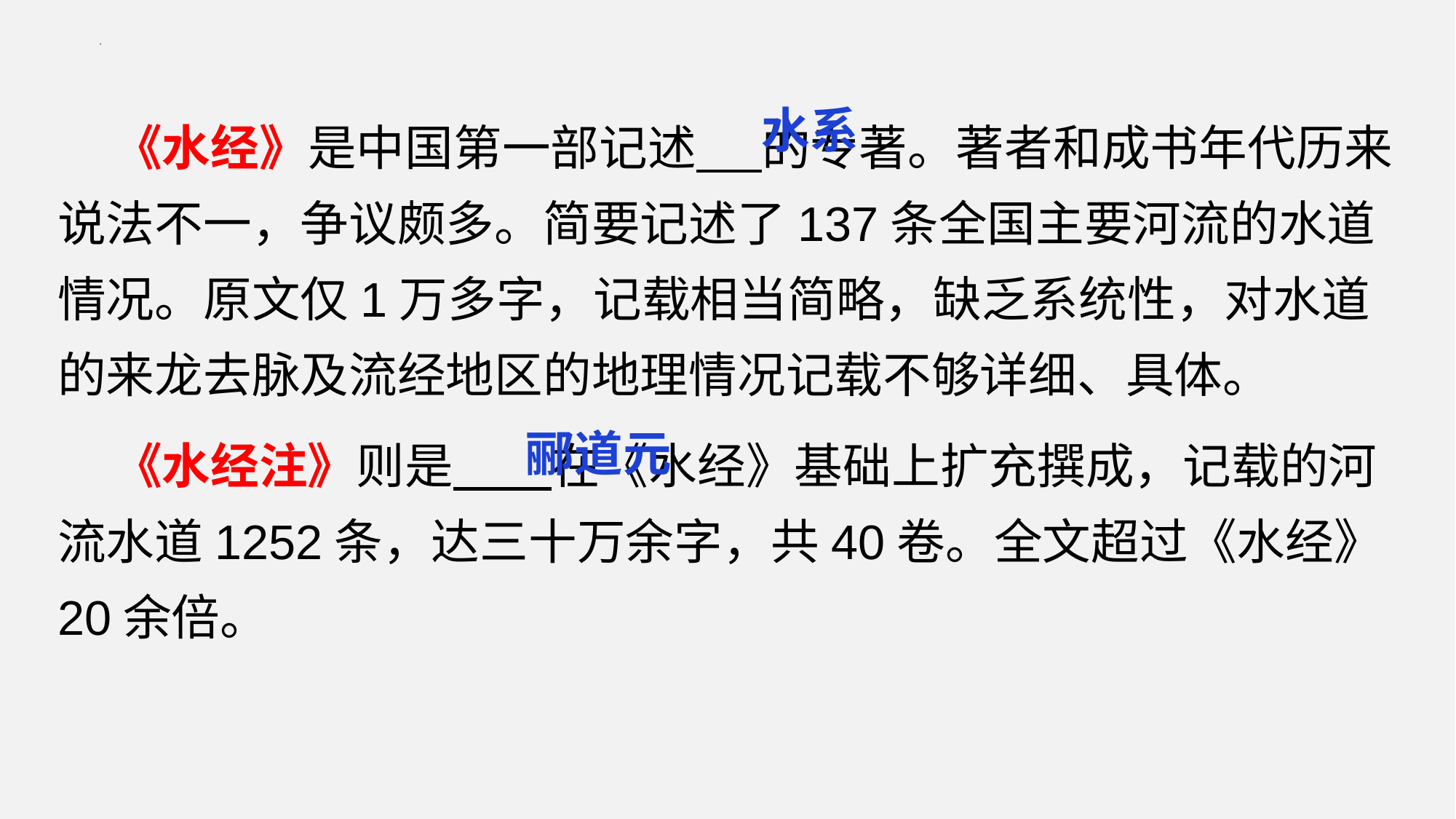

《水经》是中国第一部记述      的专著。著者和成书年代历来说法不一，争议颇多。简要记述了137条全国主要河流的水道情况。原文仅1万多字，记载相当简略，缺乏系统性，对水道的来龙去脉及流经地区的地理情况记载不够详细、具体。
    《水经注》则是         在《水经》基础上扩充撰成，记载的河流水道1252条，达三十万余字，共40卷。全文超过《水经》20余倍。
水系
郦道元